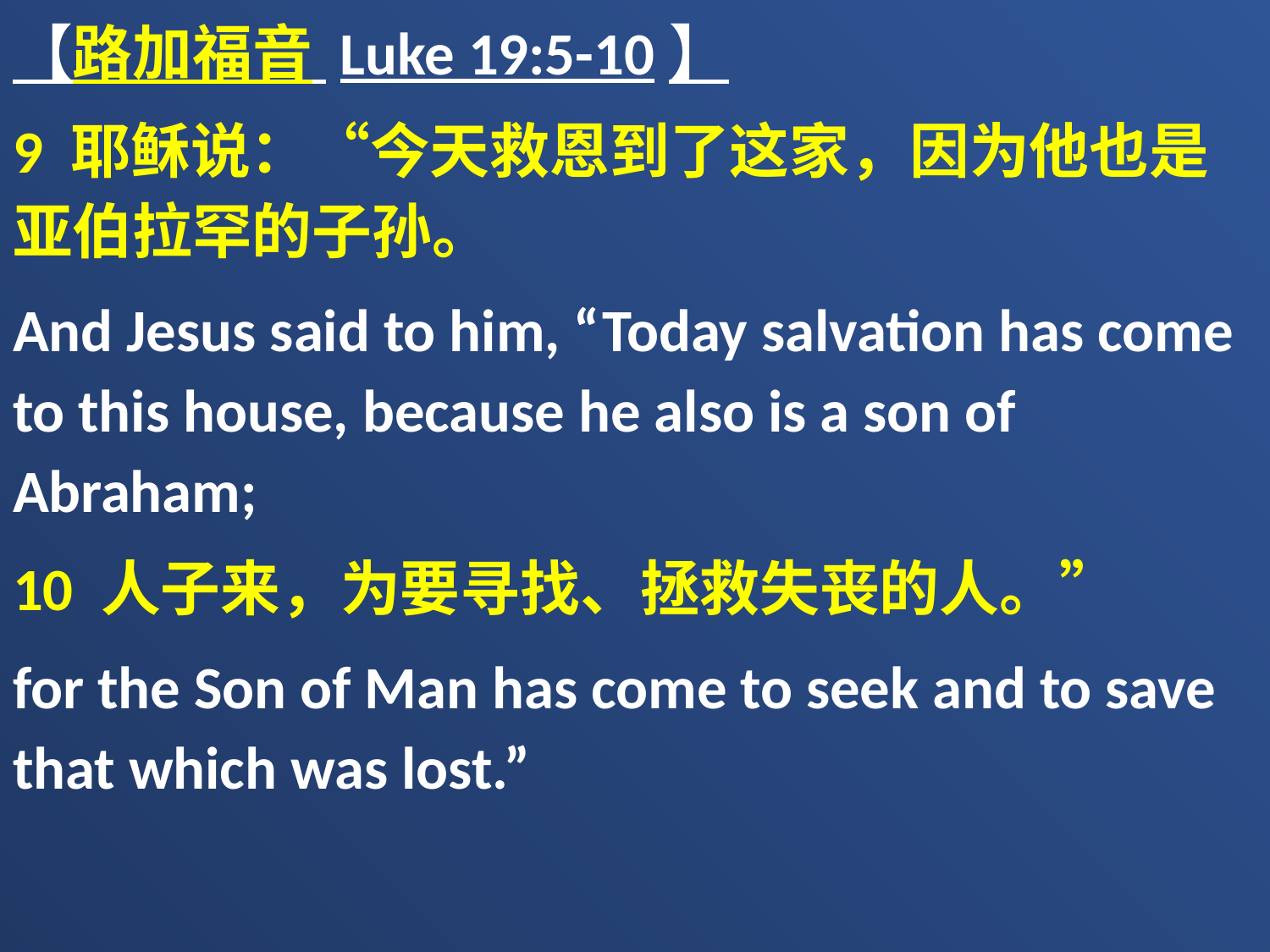

【路加福音 Luke 19:5-10】
9 耶稣说：“今天救恩到了这家，因为他也是亚伯拉罕的子孙。
And Jesus said to him, “Today salvation has come to this house, because he also is a son of Abraham;
10 人子来，为要寻找、拯救失丧的人。”
for the Son of Man has come to seek and to save that which was lost.”